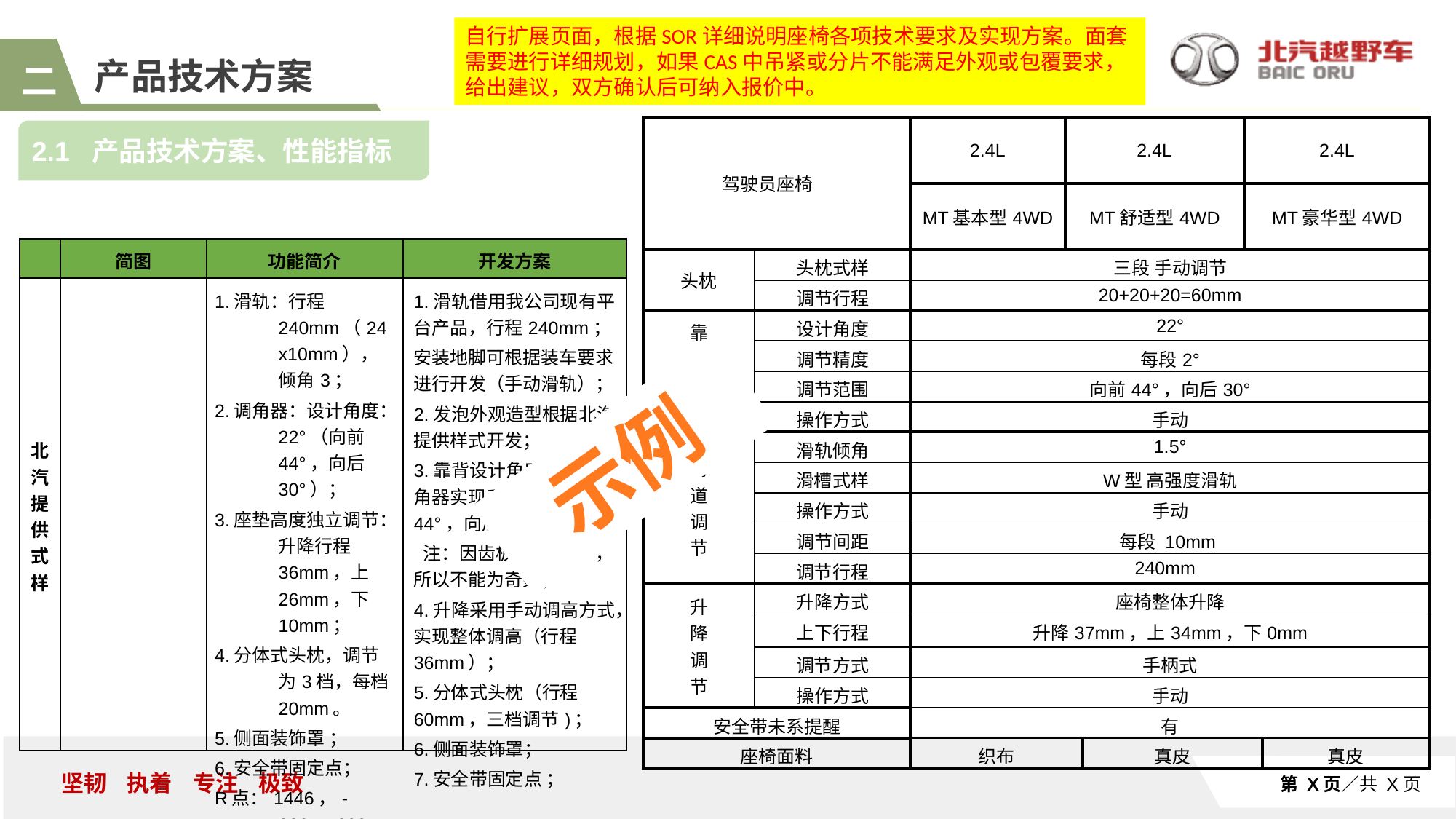

自行扩展页面，根据SOR详细说明座椅各项技术要求及实现方案。面套需要进行详细规划，如果CAS中吊紧或分片不能满足外观或包覆要求，给出建议，双方确认后可纳入报价中。
产品技术方案
二
| 驾驶员座椅 |  | 2.4L | 2.4L |  | 2.4L |  |
| --- | --- | --- | --- | --- | --- | --- |
|  |  | MT基本型4WD | MT舒适型4WD |  | MT豪华型4WD |  |
| 头枕 | 头枕式样 | 三段 手动调节 |  |  |  |  |
|  | 调节行程 | 20+20+20=60mm |  |  |  |  |
| 靠 背 调 节 | 设计角度 | 22° |  |  |  |  |
|  | 调节精度 | 每段2° |  |  |  |  |
|  | 调节范围 | 向前44°，向后30° |  |  |  |  |
|  | 操作方式 | 手动 |  |  |  |  |
| 滑 道 调 节 | 滑轨倾角 | 1.5° |  |  |  |  |
|  | 滑槽式样 | W型 高强度滑轨 |  |  |  |  |
|  | 操作方式 | 手动 |  |  |  |  |
|  | 调节间距 | 每段 10mm |  |  |  |  |
|  | 调节行程 | 240mm |  |  |  |  |
| 升 降 调 节 | 升降方式 | 座椅整体升降 |  |  |  |  |
|  | 上下行程 | 升降37mm，上34mm，下0mm |  |  |  |  |
|  | 调节方式 | 手柄式 |  |  |  |  |
|  | 操作方式 | 手动 |  |  |  |  |
| 安全带未系提醒 |  | 有 |  |  |  |  |
| 座椅面料 |  | 织布 |  | 真皮 |  | 真皮 |
2.1  产品技术方案、性能指标
|  | 简图 | 功能简介 | 开发方案 |
| --- | --- | --- | --- |
| 北汽提供式样 |  | 1.滑轨：行程240mm（24x10mm），倾角3； 2.调角器：设计角度：22°（向前44°，向后30°）； 3.座垫高度独立调节：升降行程36mm，上26mm，下10mm； 4.分体式头枕，调节为3档，每档20mm。 5.侧面装饰罩 ； 6.安全带固定点； R点：1446，-380，399 | 1.滑轨借用我公司现有平台产品，行程240mm； 安装地脚可根据装车要求进行开发（手动滑轨）； 2.发泡外观造型根据北汽提供样式开发； 3.靠背设计角度22°，调角器实现手动调节（向前44°，向后 30°） 注：因齿板每齿为2°，所以不能为奇数； 4.升降采用手动调高方式，实现整体调高（行程36mm）； 5.分体式头枕（行程60mm，三档调节)； 6.侧面装饰罩； 7.安全带固定点 ； |
示例
第 X页／共 X页